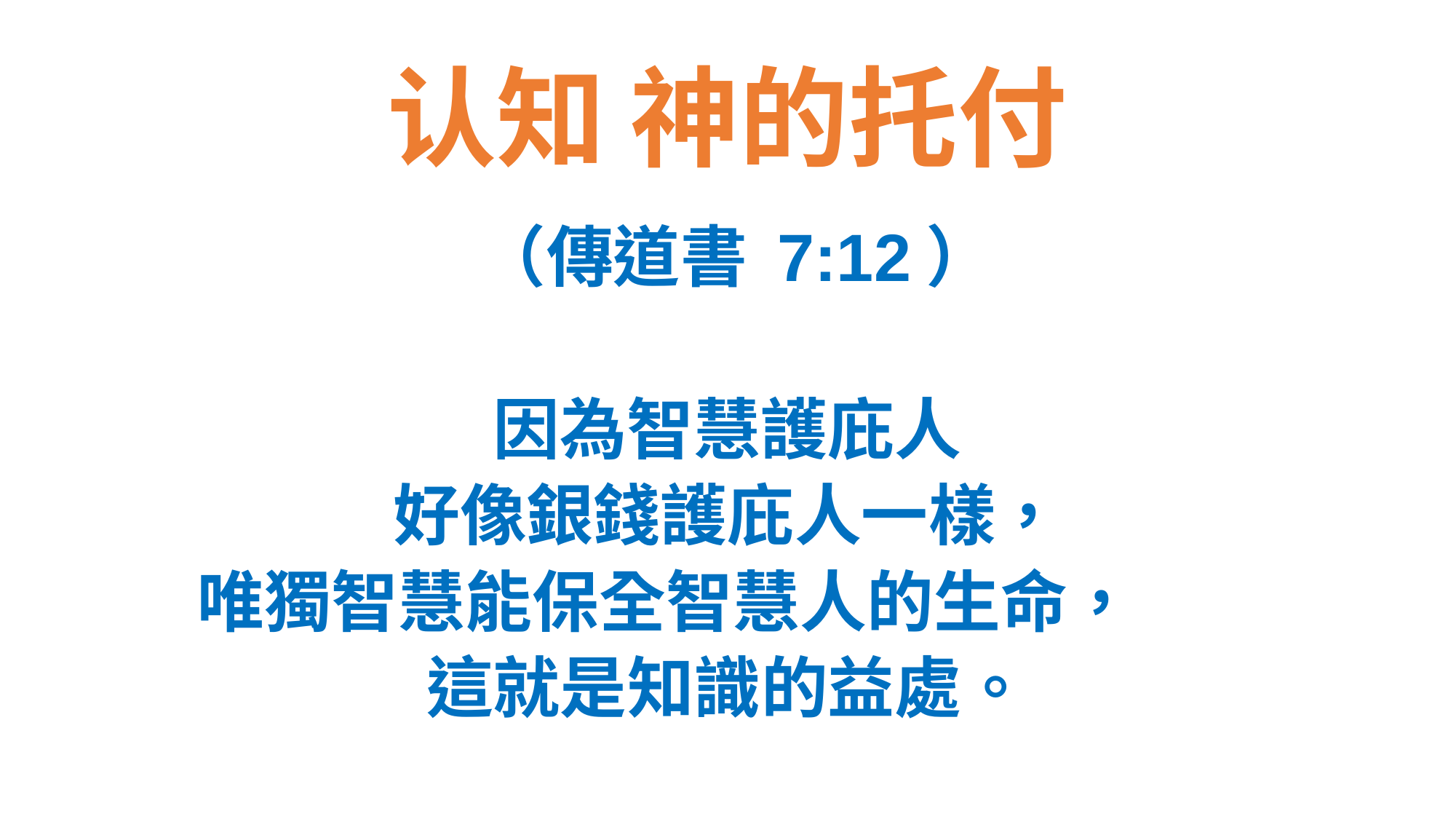

# 认知 神的托付
 （傳道書 7:12）

因為智慧護庇人
好像銀錢護庇人一樣，
唯獨智慧能保全智慧人的生命，
這就是知識的益處。